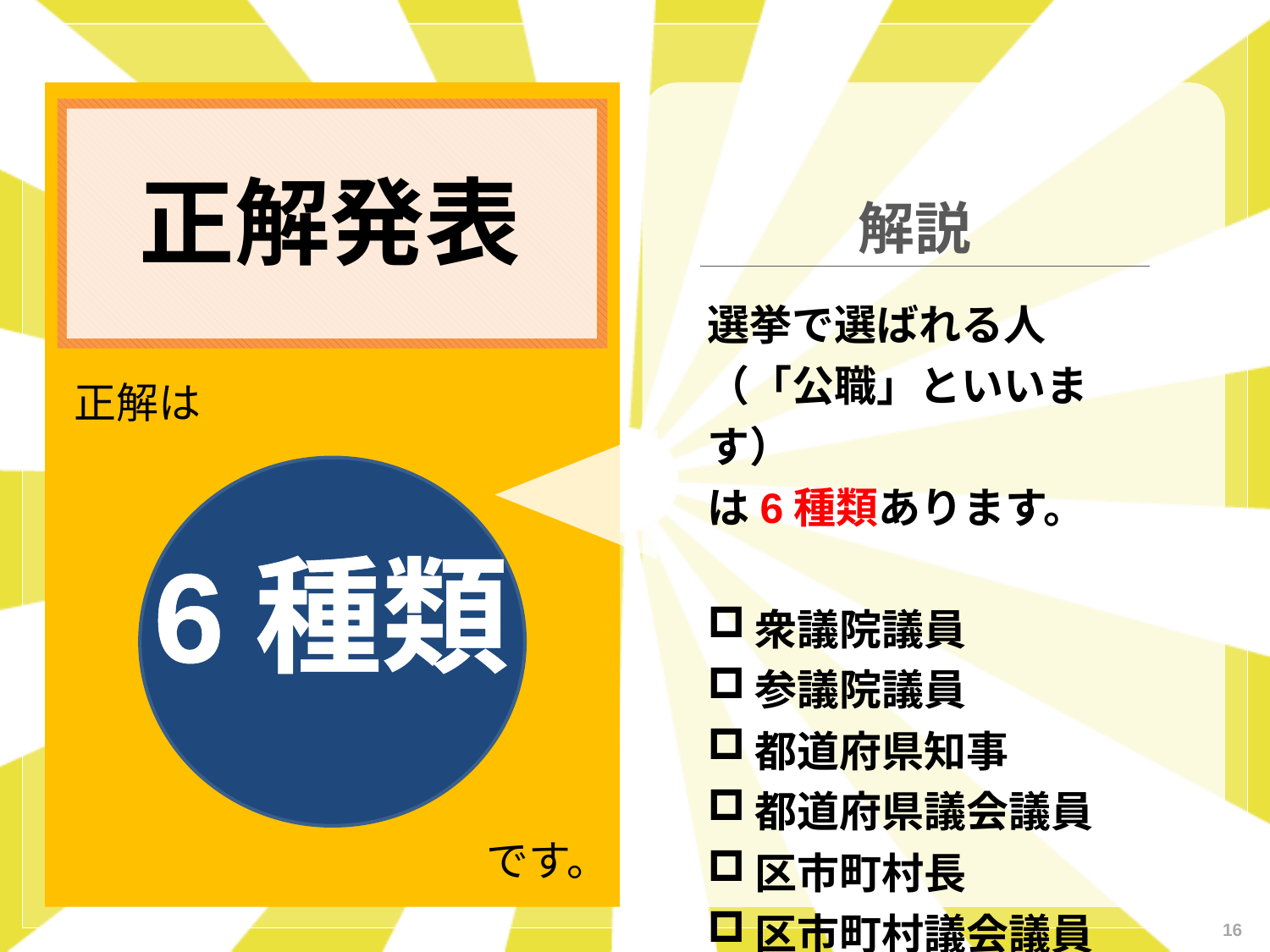

正解発表
解説
選挙で選ばれる人（「公職」といいます）
は6種類あります。

衆議院議員
参議院議員
都道府県知事
都道府県議会議員
区市町村長
区市町村議会議員
正解は

6種類
です。
16